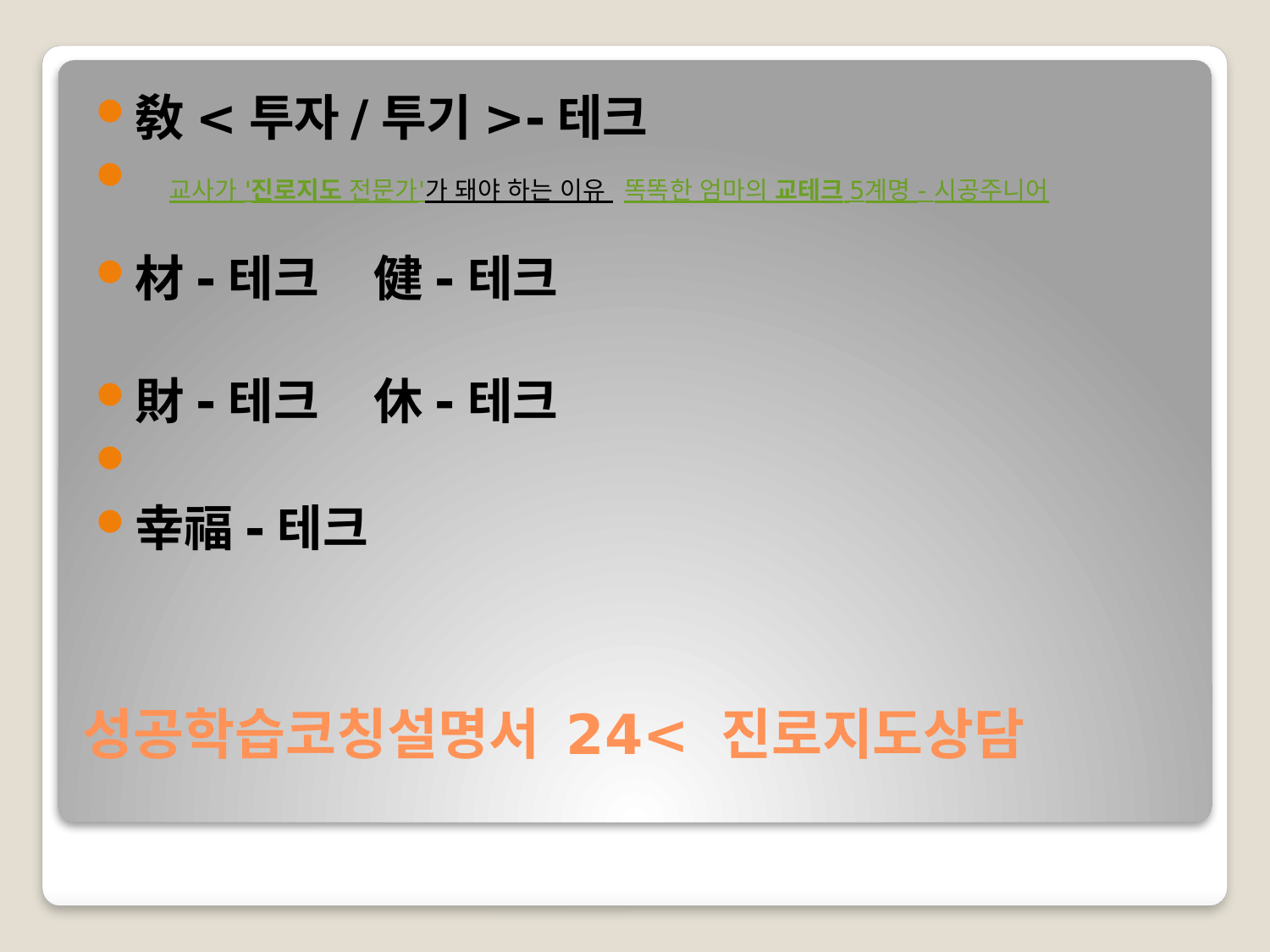

敎<투자/투기>-테크
  교사가 '진로지도 전문가'가 돼야 하는 이유   똑똑한 엄마의 교테크 5계명 - 시공주니어

材-테크    健-테크
財-테크    休-테크

幸福-테크

# 성공학습코칭설명서 24< 진로지도상담